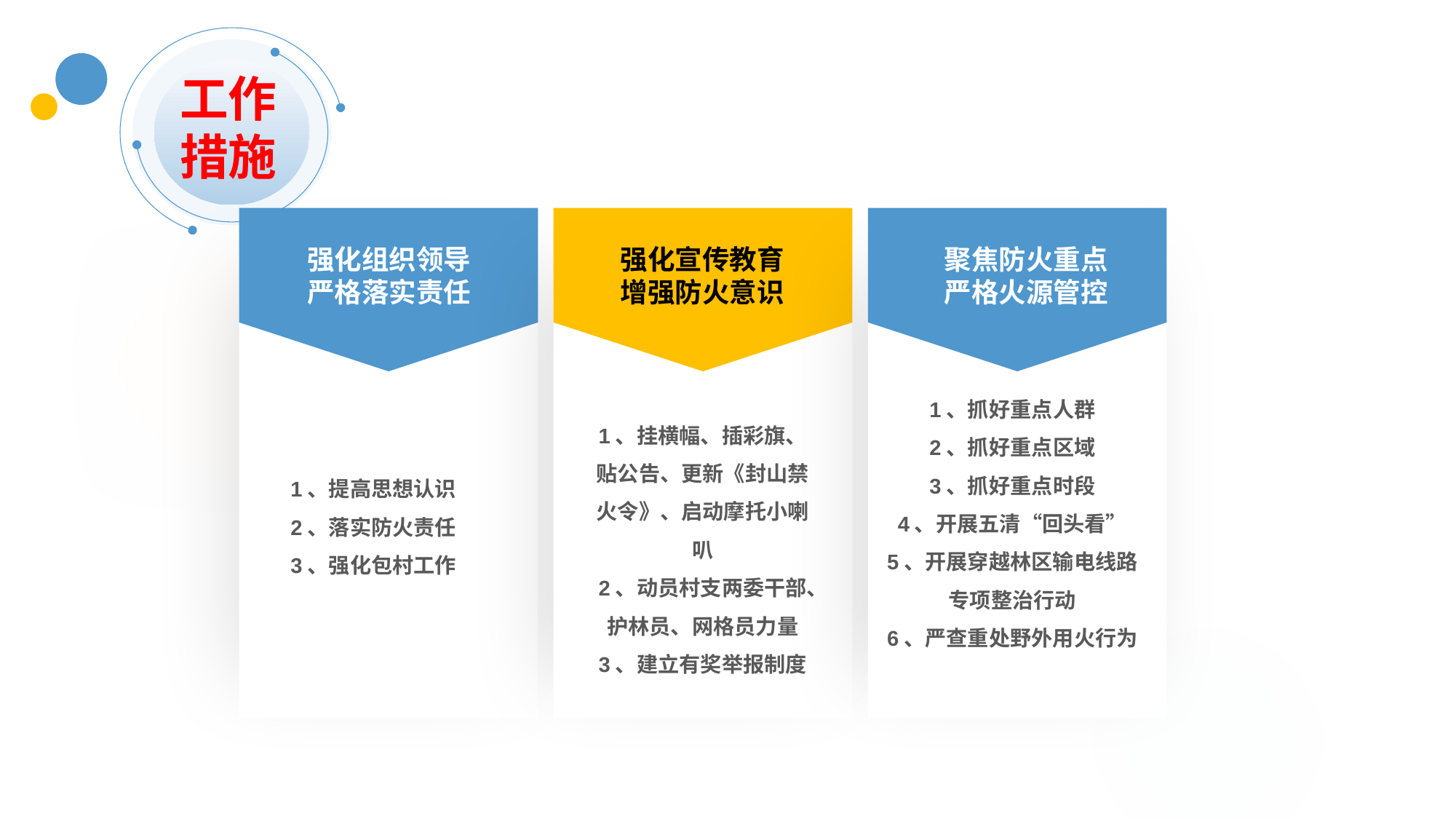

工作
措施

1、抓好重点人群
2、抓好重点区域
3、抓好重点时段
4、开展五清“回头看”
5、开展穿越林区输电线路
专项整治行动
6、严查重处野外用火行为
1、挂横幅、插彩旗、贴公告、更新《封山禁火令》、启动摩托小喇叭
2、动员村支两委干部、护林员、网格员力量
3、建立有奖举报制度
1、提高思想认识
2、落实防火责任
3、强化包村工作

强化组织领导严格落实责任
强化宣传教育
增强防火意识
聚焦防火重点严格火源管控